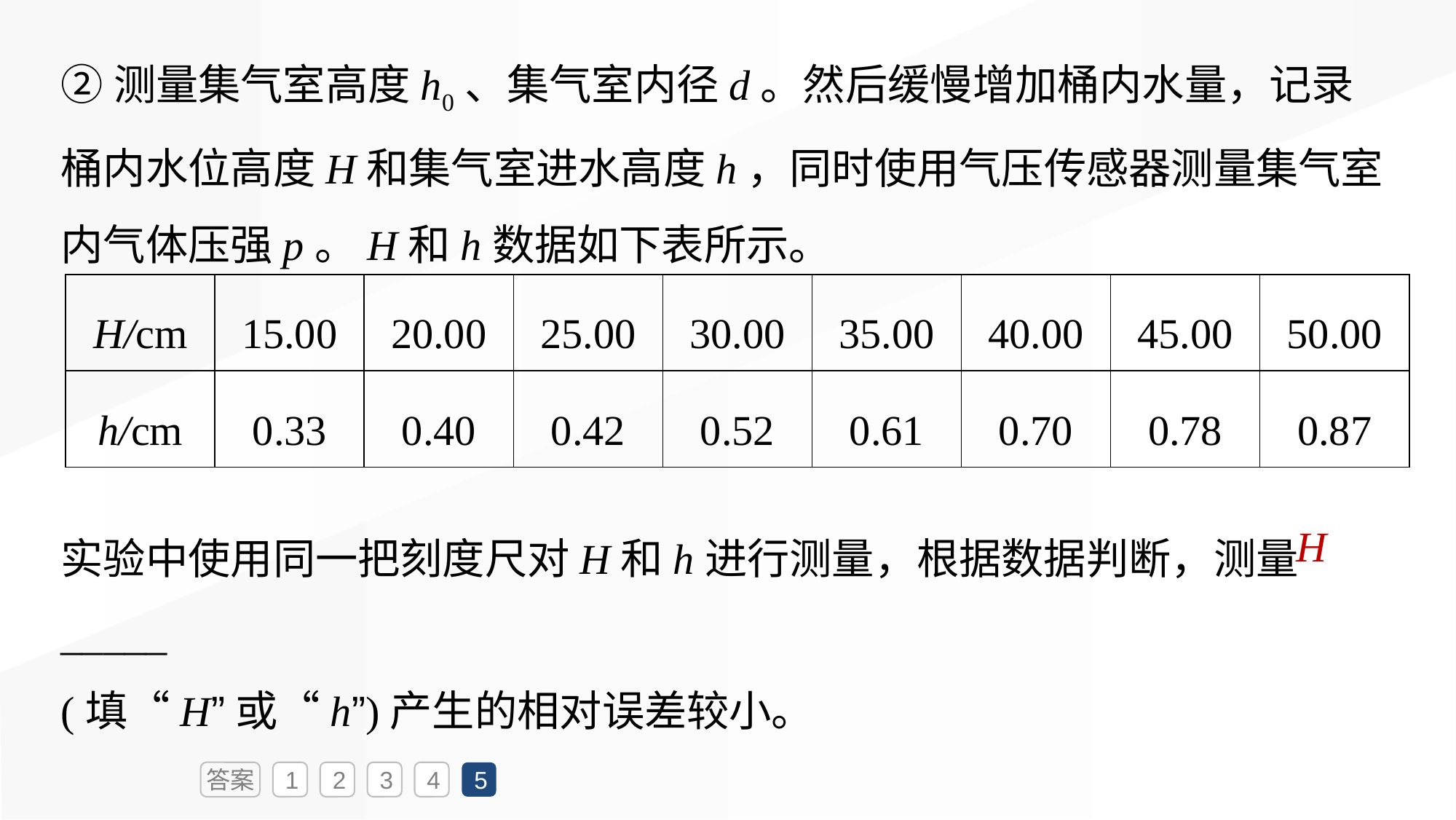

②测量集气室高度h0、集气室内径d。然后缓慢增加桶内水量，记录桶内水位高度H和集气室进水高度h，同时使用气压传感器测量集气室内气体压强p。H和h数据如下表所示。
| H/cm | 15.00 | 20.00 | 25.00 | 30.00 | 35.00 | 40.00 | 45.00 | 50.00 |
| --- | --- | --- | --- | --- | --- | --- | --- | --- |
| h/cm | 0.33 | 0.40 | 0.42 | 0.52 | 0.61 | 0.70 | 0.78 | 0.87 |
实验中使用同一把刻度尺对H和h进行测量，根据数据判断，测量_____
(填“H”或“h”)产生的相对误差较小。
H
答案
1
2
3
4
5